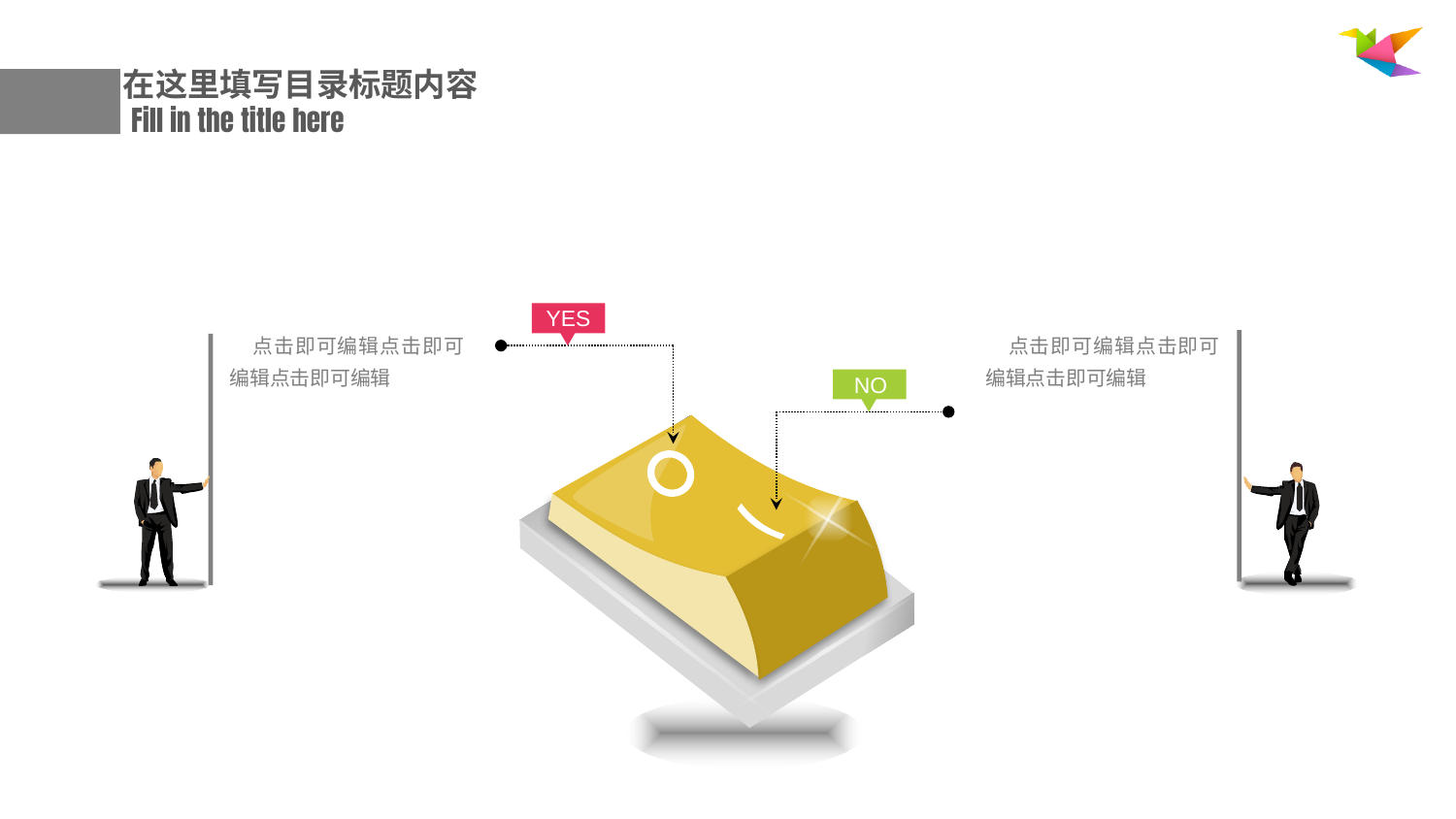

在这里填写目录标题内容

Fill in the title here

YES
   点击即可编辑点击即可编辑点击即可编辑
   点击即可编辑点击即可编辑点击即可编辑

NO